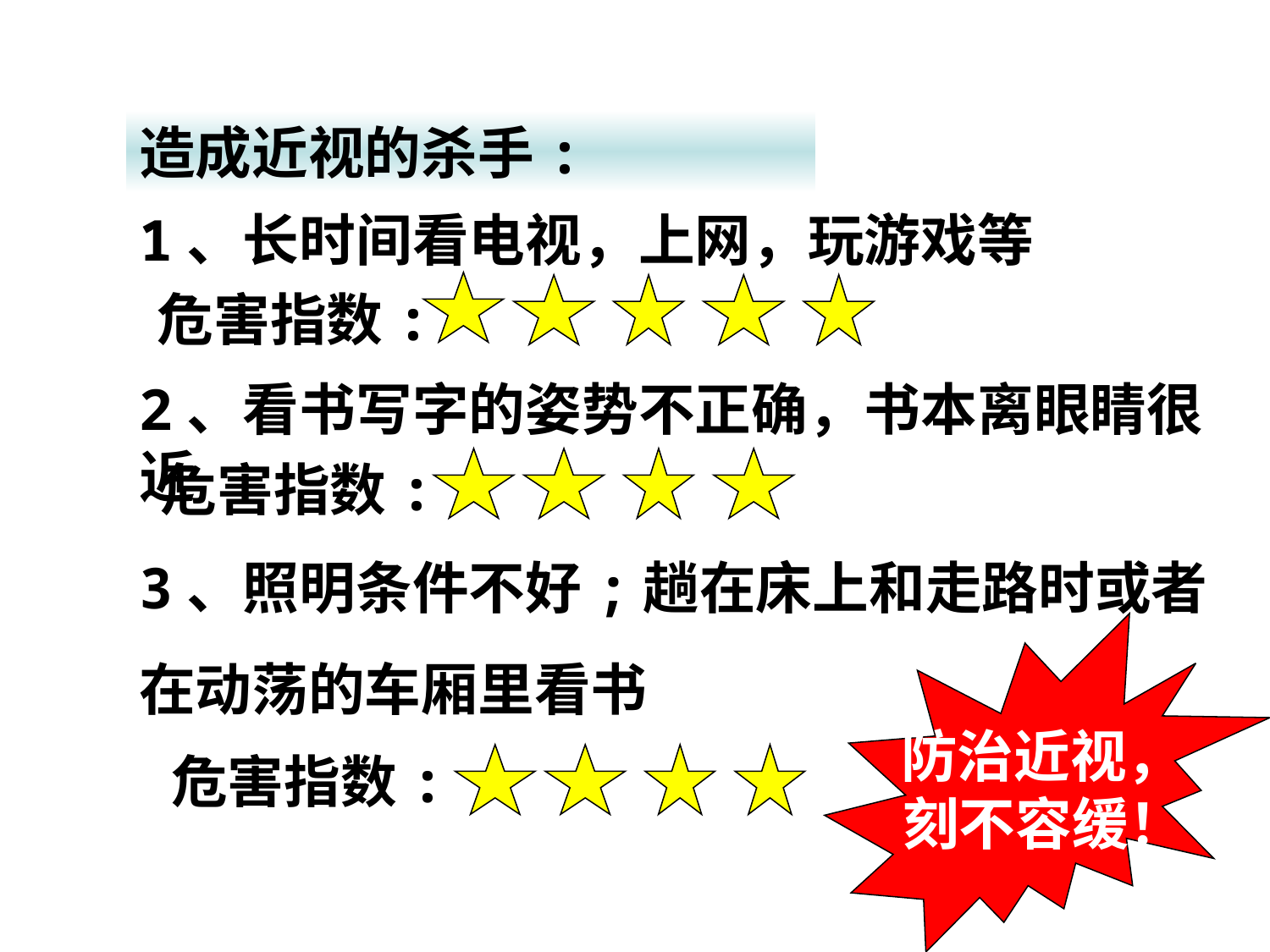

造成近视的杀手:
1、长时间看电视，上网，玩游戏等

危害指数:
2、看书写字的姿势不正确，书本离眼睛很近
危害指数:

3、照明条件不好;趟在床上和走路时或者在动荡的车厢里看书
 防治近视，
 刻不容缓！
危害指数: